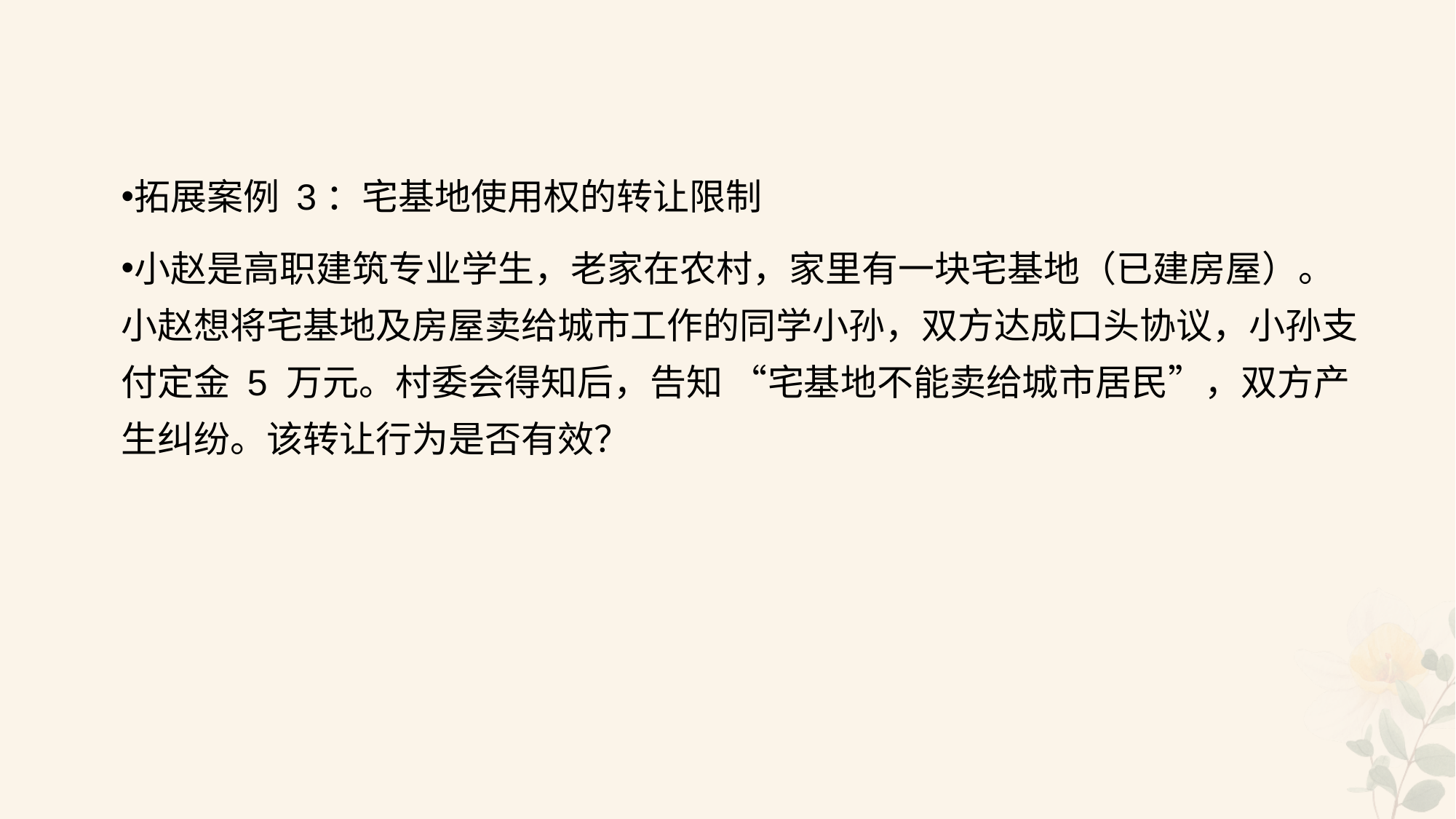

#
拓展案例 3：宅基地使用权的转让限制
小赵是高职建筑专业学生，老家在农村，家里有一块宅基地（已建房屋）。小赵想将宅基地及房屋卖给城市工作的同学小孙，双方达成口头协议，小孙支付定金 5 万元。村委会得知后，告知 “宅基地不能卖给城市居民”，双方产生纠纷。该转让行为是否有效？